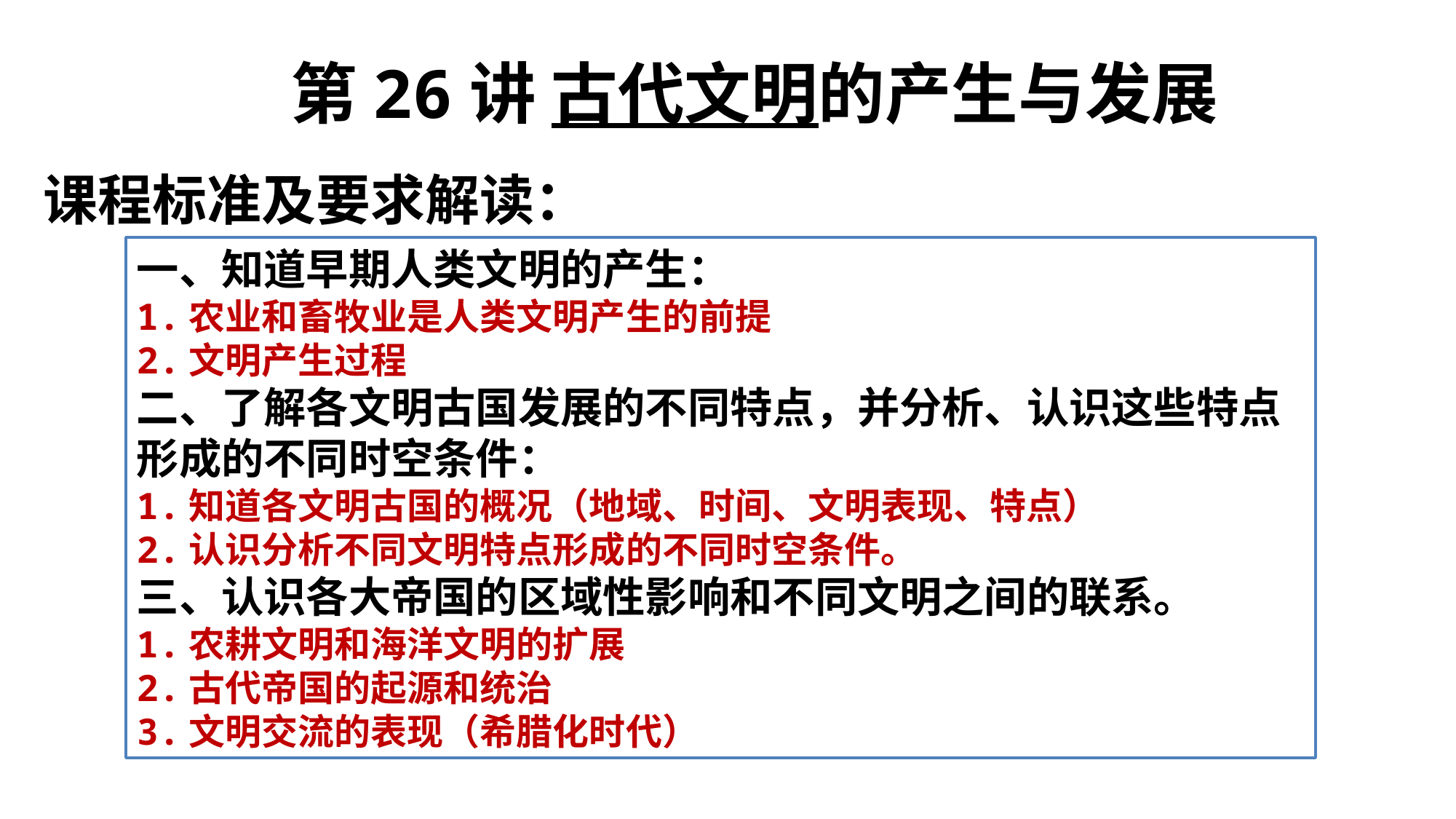

# 第26讲 古代文明的产生与发展
课程标准及要求解读：
一、知道早期人类文明的产生：
1.农业和畜牧业是人类文明产生的前提
2.文明产生过程
二、了解各文明古国发展的不同特点，并分析、认识这些特点形成的不同时空条件：
1.知道各文明古国的概况（地域、时间、文明表现、特点）
2.认识分析不同文明特点形成的不同时空条件。
三、认识各大帝国的区域性影响和不同文明之间的联系。
1.农耕文明和海洋文明的扩展
2.古代帝国的起源和统治
3.文明交流的表现（希腊化时代）